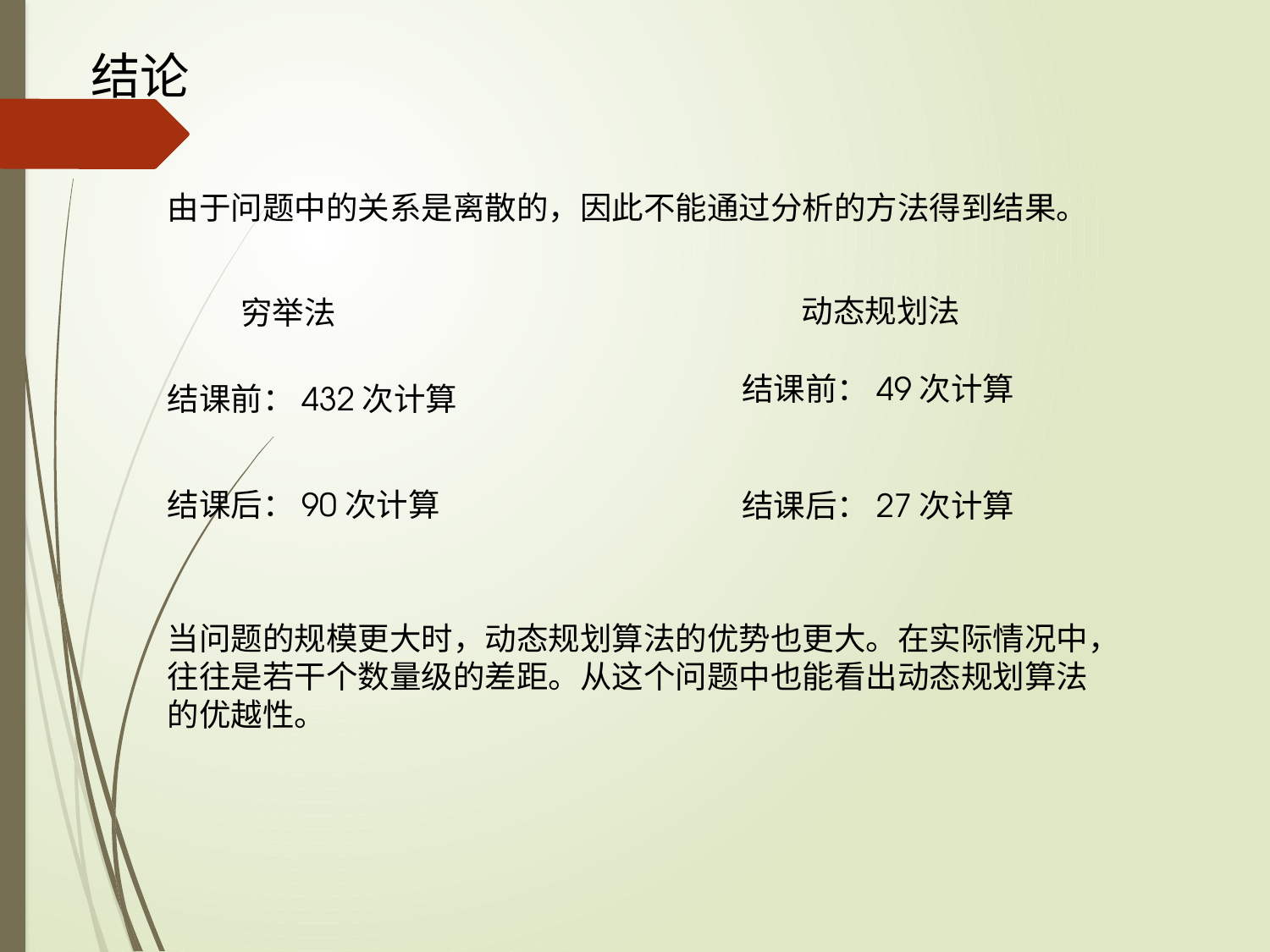

结论
由于问题中的关系是离散的，因此不能通过分析的方法得到结果。
动态规划法
穷举法
结课前：49次计算
结课前：432次计算
结课后：90次计算
结课后：27次计算
当问题的规模更大时，动态规划算法的优势也更大。在实际情况中，往往是若干个数量级的差距。从这个问题中也能看出动态规划算法的优越性。